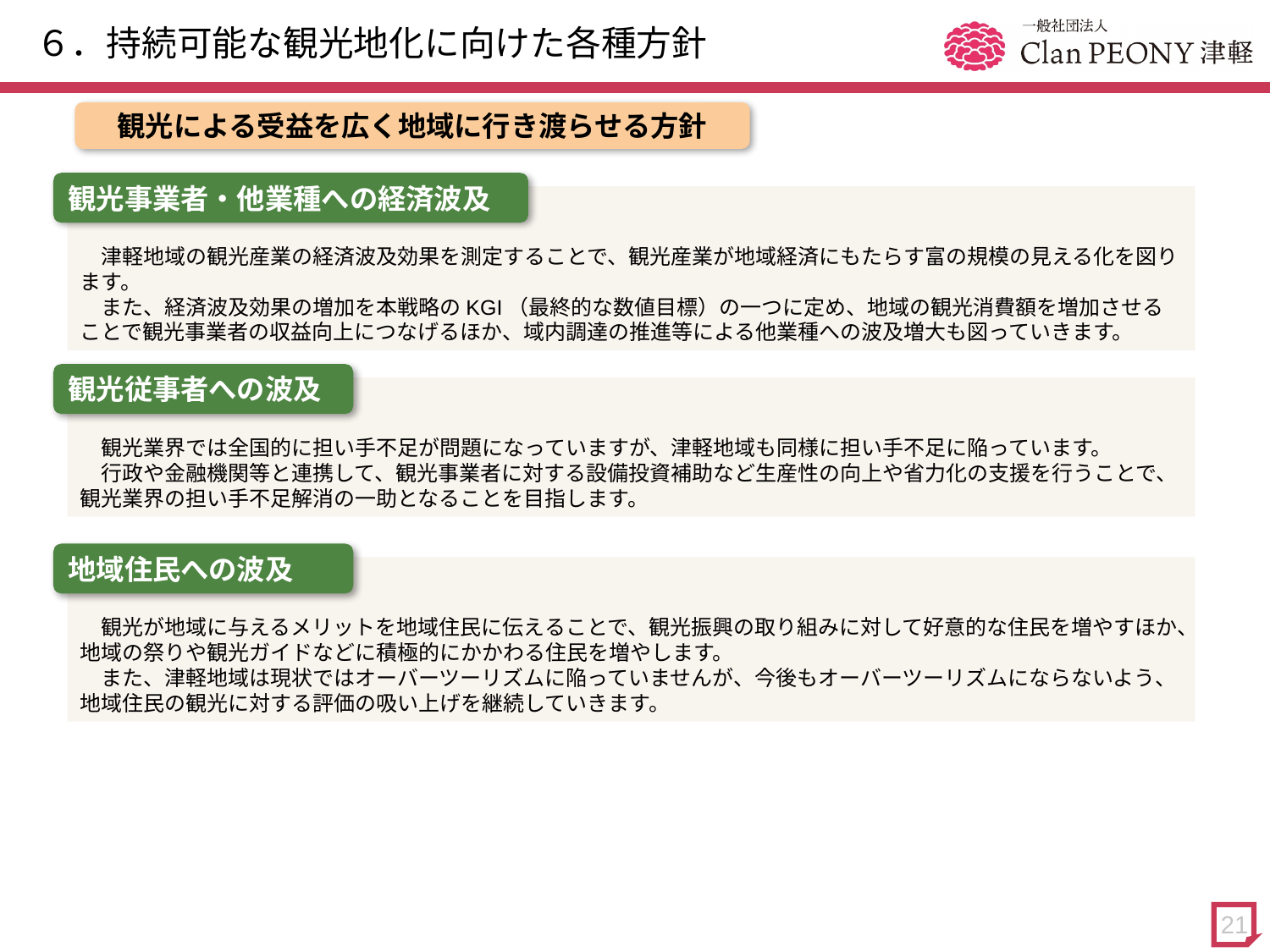

# ６．持続可能な観光地化に向けた各種方針
観光による受益を広く地域に行き渡らせる方針

観光事業者・他業種への経済波及
　津軽地域の観光産業の経済波及効果を測定することで、観光産業が地域経済にもたらす富の規模の見える化を図ります。
　また、経済波及効果の増加を本戦略のKGI（最終的な数値目標）の一つに定め、地域の観光消費額を増加させることで観光事業者の収益向上につなげるほか、域内調達の推進等による他業種への波及増大も図っていきます。
観光従事者への波及
　観光業界では全国的に担い手不足が問題になっていますが、津軽地域も同様に担い手不足に陥っています。
　行政や金融機関等と連携して、観光事業者に対する設備投資補助など生産性の向上や省力化の支援を行うことで、観光業界の担い手不足解消の一助となることを目指します。
地域住民への波及
　観光が地域に与えるメリットを地域住民に伝えることで、観光振興の取り組みに対して好意的な住民を増やすほか、地域の祭りや観光ガイドなどに積極的にかかわる住民を増やします。
　また、津軽地域は現状ではオーバーツーリズムに陥っていませんが、今後もオーバーツーリズムにならないよう、地域住民の観光に対する評価の吸い上げを継続していきます。
21